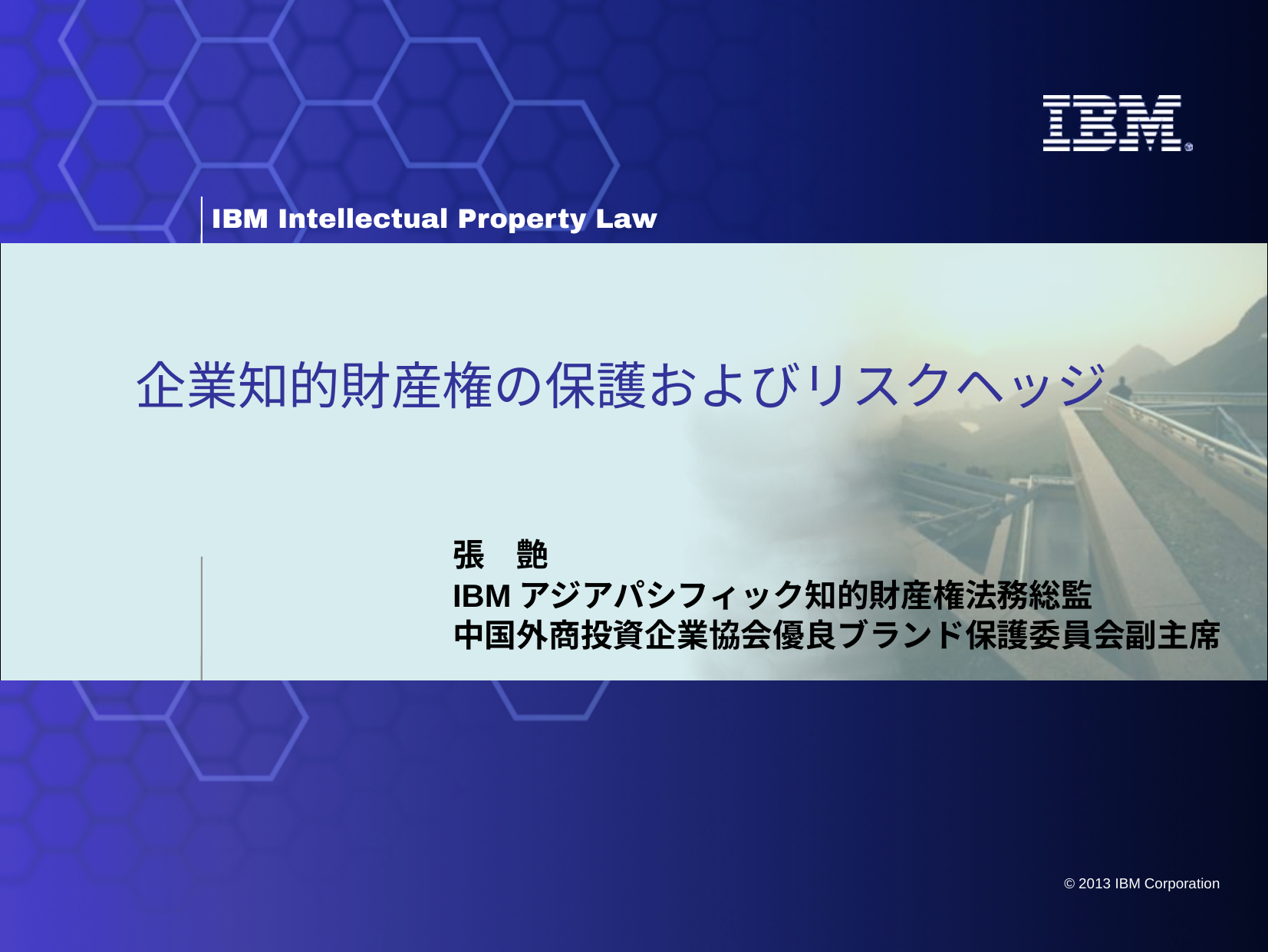

# 企業知的財産権の保護およびリスクヘッジ
張　艶
IBMアジアパシフィック知的財産権法務総監
中国外商投資企業協会優良ブランド保護委員会副主席